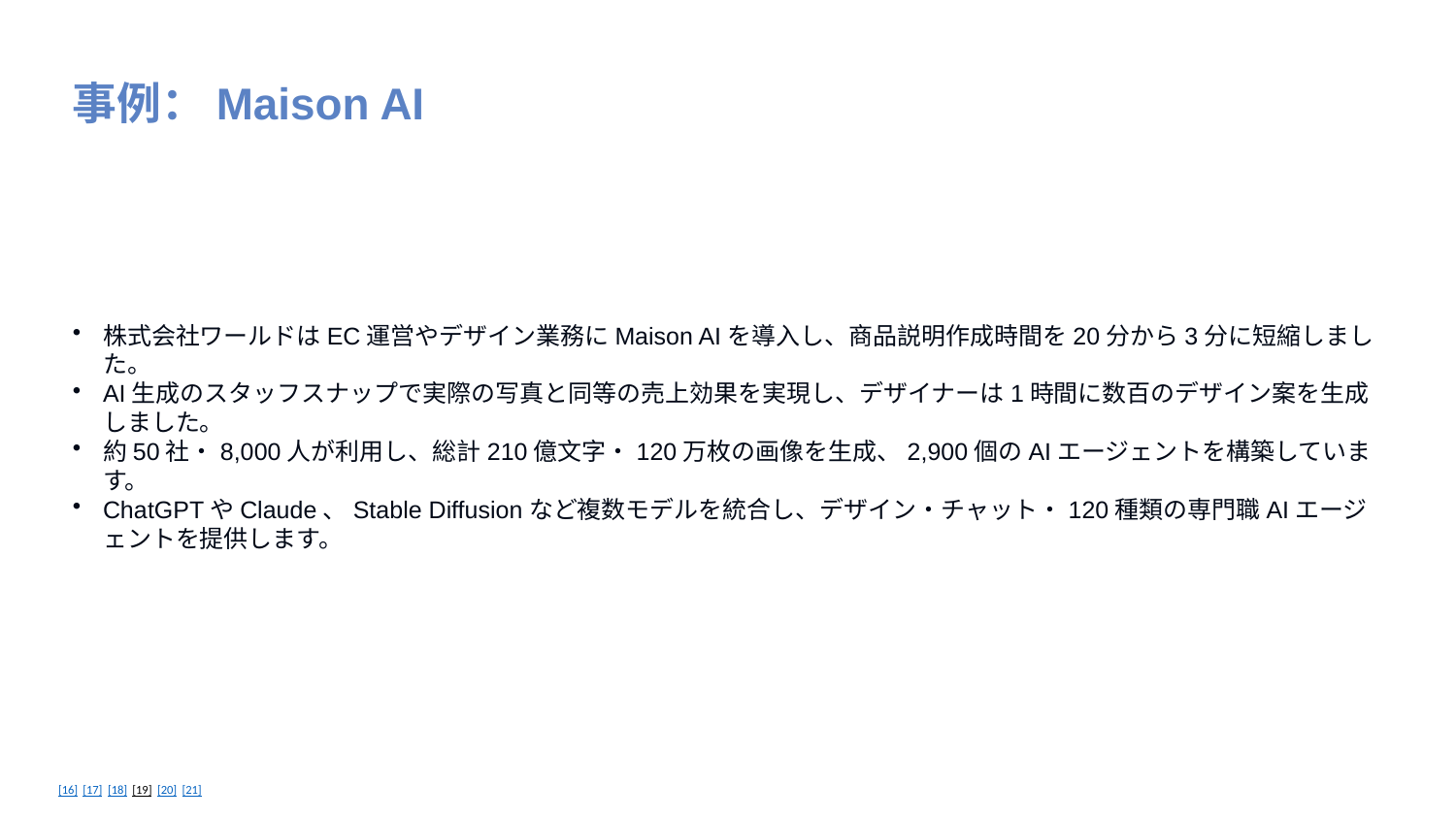

事例：Maison AI
株式会社ワールドはEC運営やデザイン業務にMaison AIを導入し、商品説明作成時間を20分から3分に短縮しました。
AI生成のスタッフスナップで実際の写真と同等の売上効果を実現し、デザイナーは1時間に数百のデザイン案を生成しました。
約50社・8,000人が利用し、総計210億文字・120万枚の画像を生成、2,900個のAIエージェントを構築しています。
ChatGPTやClaude、Stable Diffusionなど複数モデルを統合し、デザイン・チャット・120種類の専門職AIエージェントを提供します。
[16]  [17]  [18]  [19]  [20]  [21]